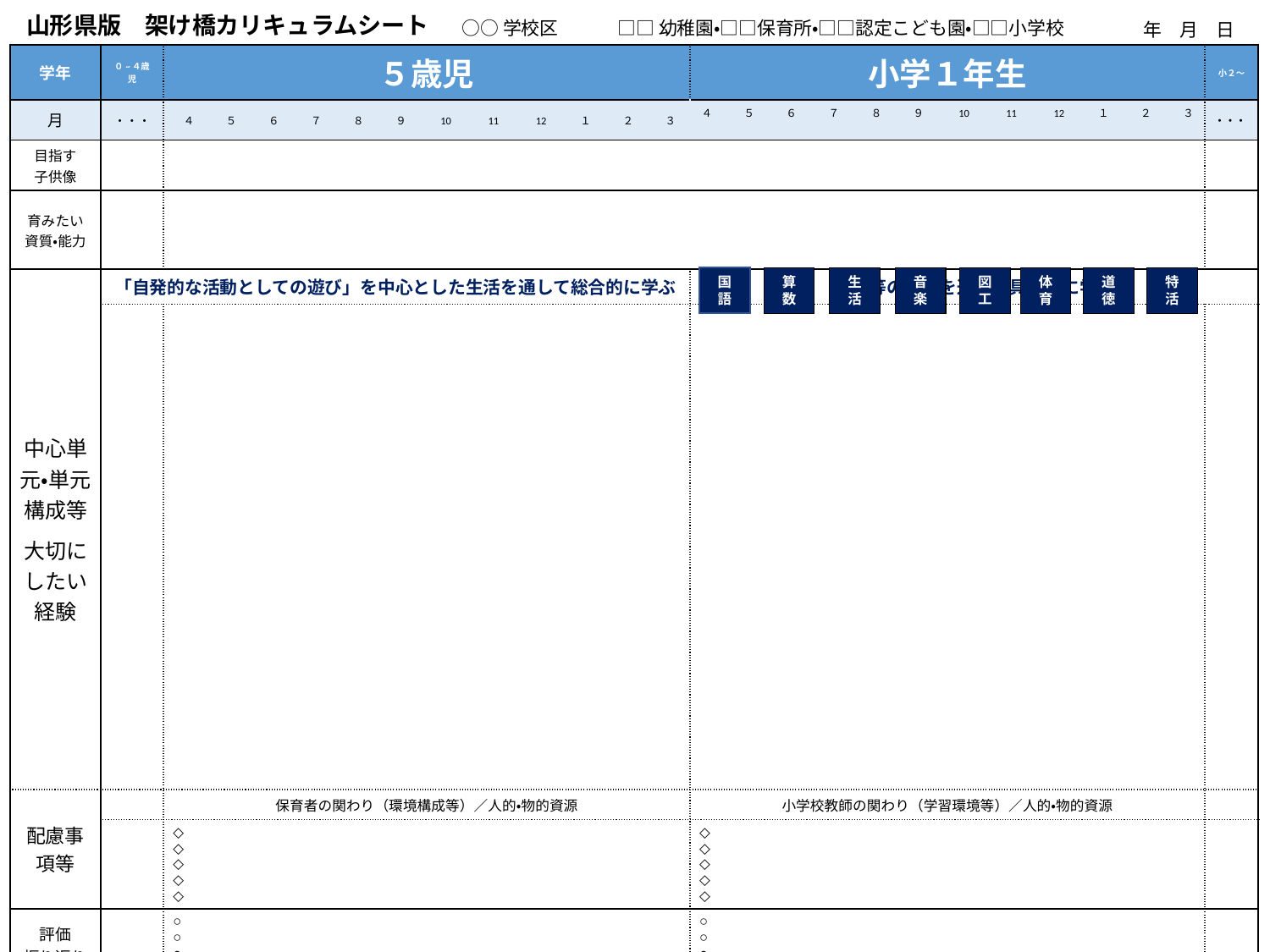

山形県版　架け橋カリキュラムシート
□□幼稚園・□□保育所・□□認定こども園・□□小学校
○○学校区
年　月　日
| 学年 | ０~４歳児 | ５歳児 | 小学１年生 | 小２～ |
| --- | --- | --- | --- | --- |
| 月 | ・・・ | ４　　　５　　　６　　　７　　　８　　　９　　　10　　　11　　　12　　　１　　　２　　　３ | ４　　　５　　　６　　　７　　　８　　　９　　　10　　　11　　　12　　　１　　　２　　　３ | ・・・ |
| 目指す 子供像 |  |  |  |  |
| 育みたい 資質・能力 |  |  |  |  |
| 中心単元・単元構成等 大切にしたい経験 | 「自発的な活動としての遊び」を中心とした生活を通して総合的に学ぶ |  | 教科等の学習を通して具体的に学ぶ |  |
|  |  |  |  |  |
| 配慮事項等 |  | 保育者の関わり（環境構成等）／人的・物的資源 | 小学校教師の関わり（学習環境等）／人的・物的資源 |  |
|  |  | ◇ ◇ ◇ ◇ ◇ | ◇ ◇ ◇ ◇ ◇ |  |
| 評価 振り返り |  | ○ ○ ● ● | ○ ○ ● ● |  |
国語
算数
生活
音楽
図工
体育
道徳
特活